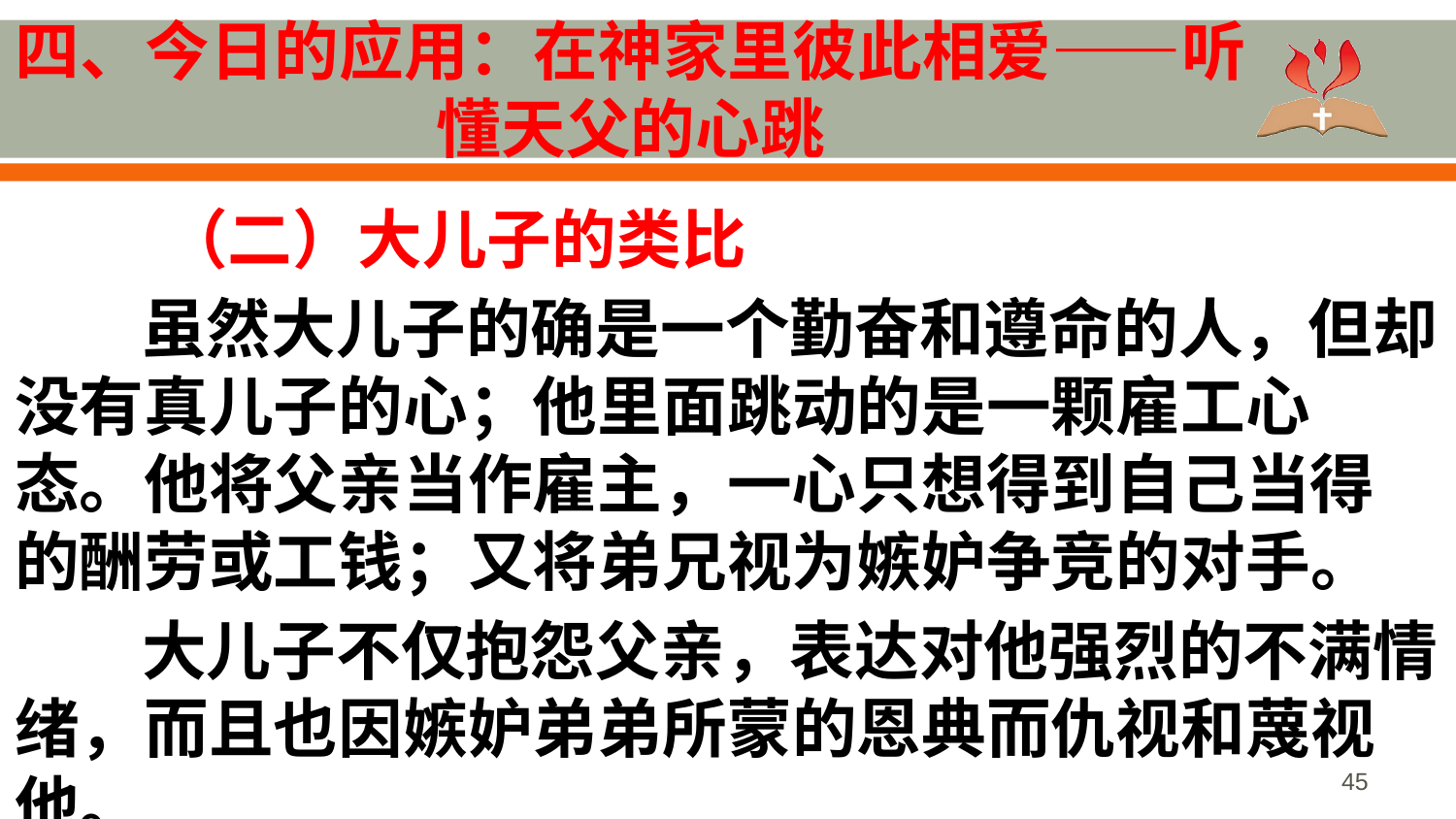

# 四、今日的应用：在神家里彼此相爱——听懂天父的心跳
         （二）大儿子的类比
虽然大儿子的确是一个勤奋和遵命的人，但却没有真儿子的心；他里面跳动的是一颗雇工心态。他将父亲当作雇主，一心只想得到自己当得的酬劳或工钱；又将弟兄视为嫉妒争竞的对手。
大儿子不仅抱怨父亲，表达对他强烈的不满情绪，而且也因嫉妒弟弟所蒙的恩典而仇视和蔑视他。

45